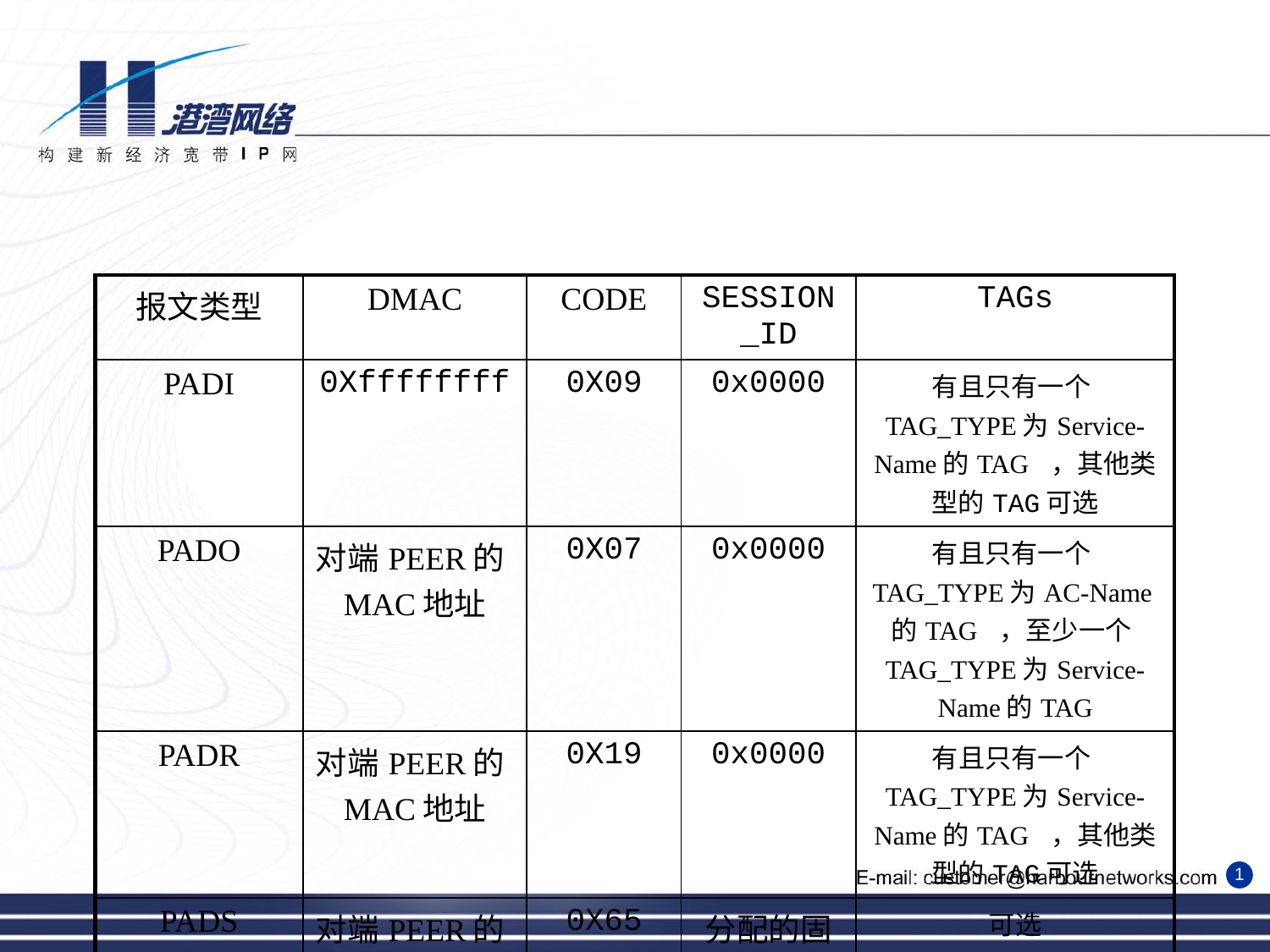

| 报文类型 | DMAC | CODE | SESSION\_ID | TAGs |
| --- | --- | --- | --- | --- |
| PADI | 0Xffffffff | 0X09 | 0x0000 | 有且只有一个TAG\_TYPE为Service-Name的TAG ，其他类型的TAG可选 |
| PADO | 对端PEER的MAC地址 | 0X07 | 0x0000 | 有且只有一个TAG\_TYPE为AC-Name的TAG ，至少一个TAG\_TYPE为Service-Name的TAG |
| PADR | 对端PEER的MAC地址 | 0X19 | 0x0000 | 有且只有一个TAG\_TYPE为Service-Name的TAG ，其他类型的TAG可选 |
| PADS | 对端PEER的MAC地址 | 0X65 | 分配的固定值 | 可选 |
| PADT | 对端PEER的MAC地址 | 0Xa7 | 分配的固定值 | 无 |